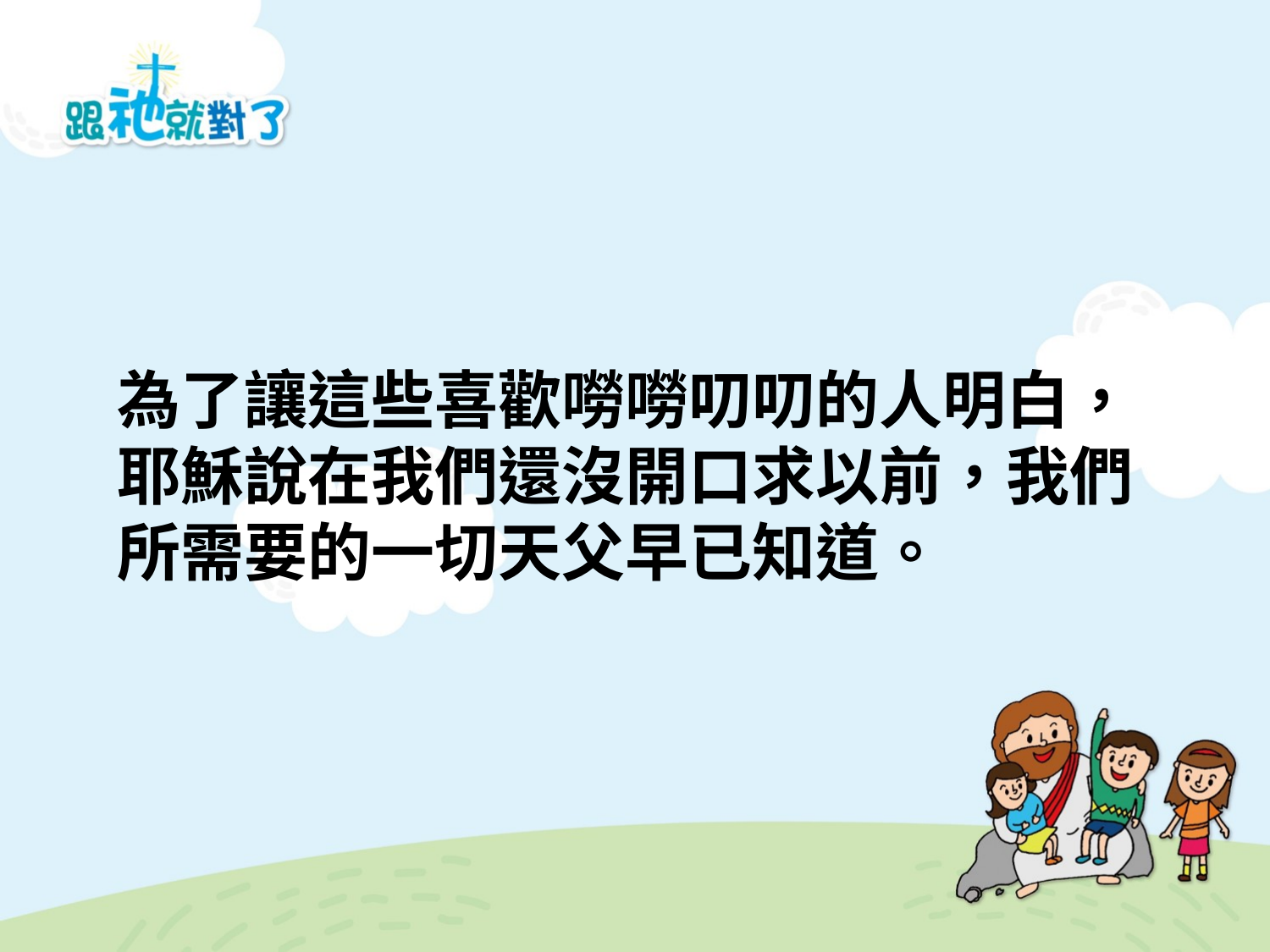

為了讓這些喜歡嘮嘮叨叨的人明白，耶穌說在我們還沒開口求以前，我們所需要的一切天父早已知道。